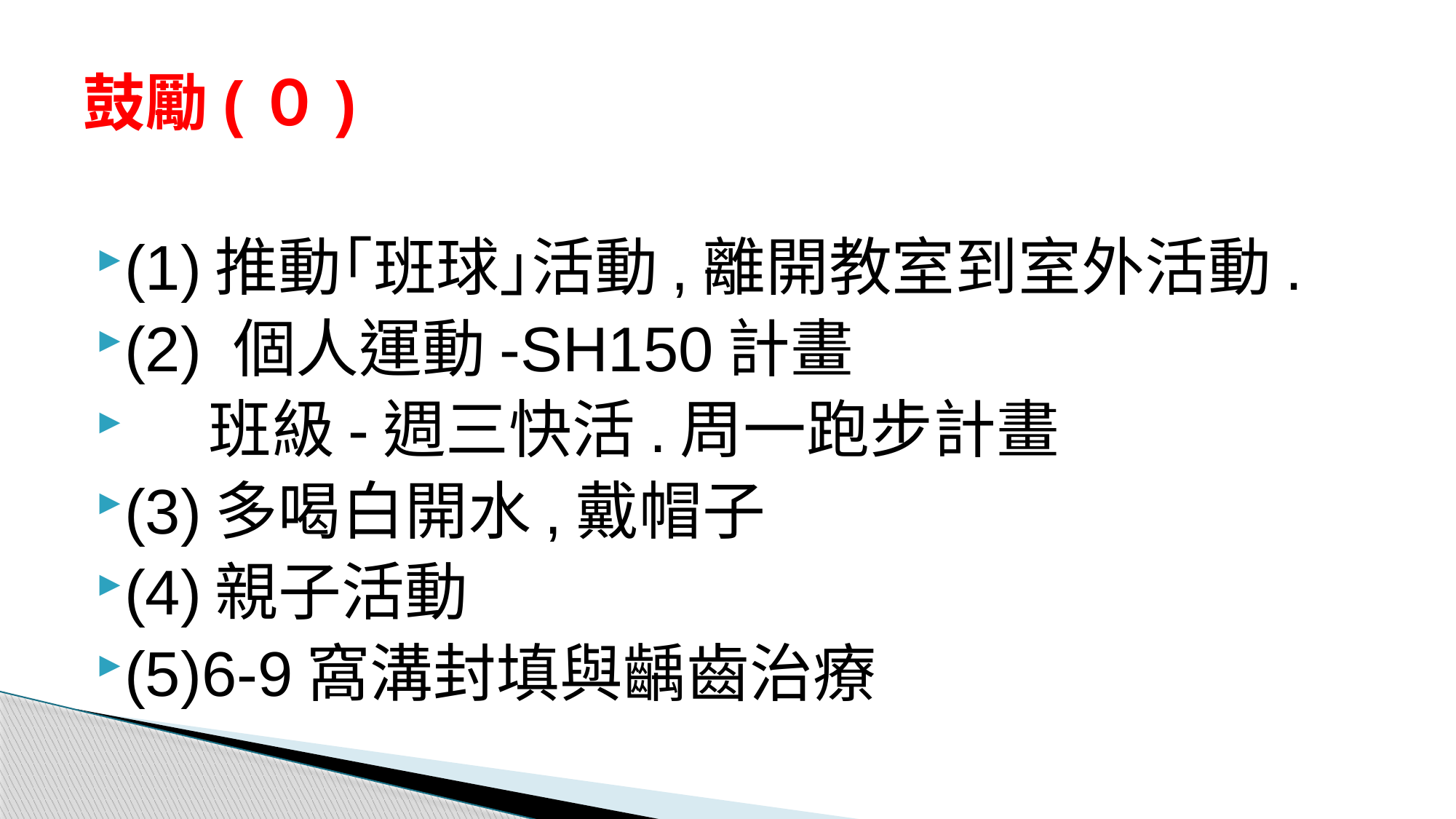

# 鼓勵(０)

(1)推動｢班球｣活動,離開教室到室外活動.
(2) 個人運動-SH150計畫
     班級-週三快活.周一跑步計畫
(3)多喝白開水,戴帽子
(4)親子活動
(5)6-9窩溝封填與齲齒治療